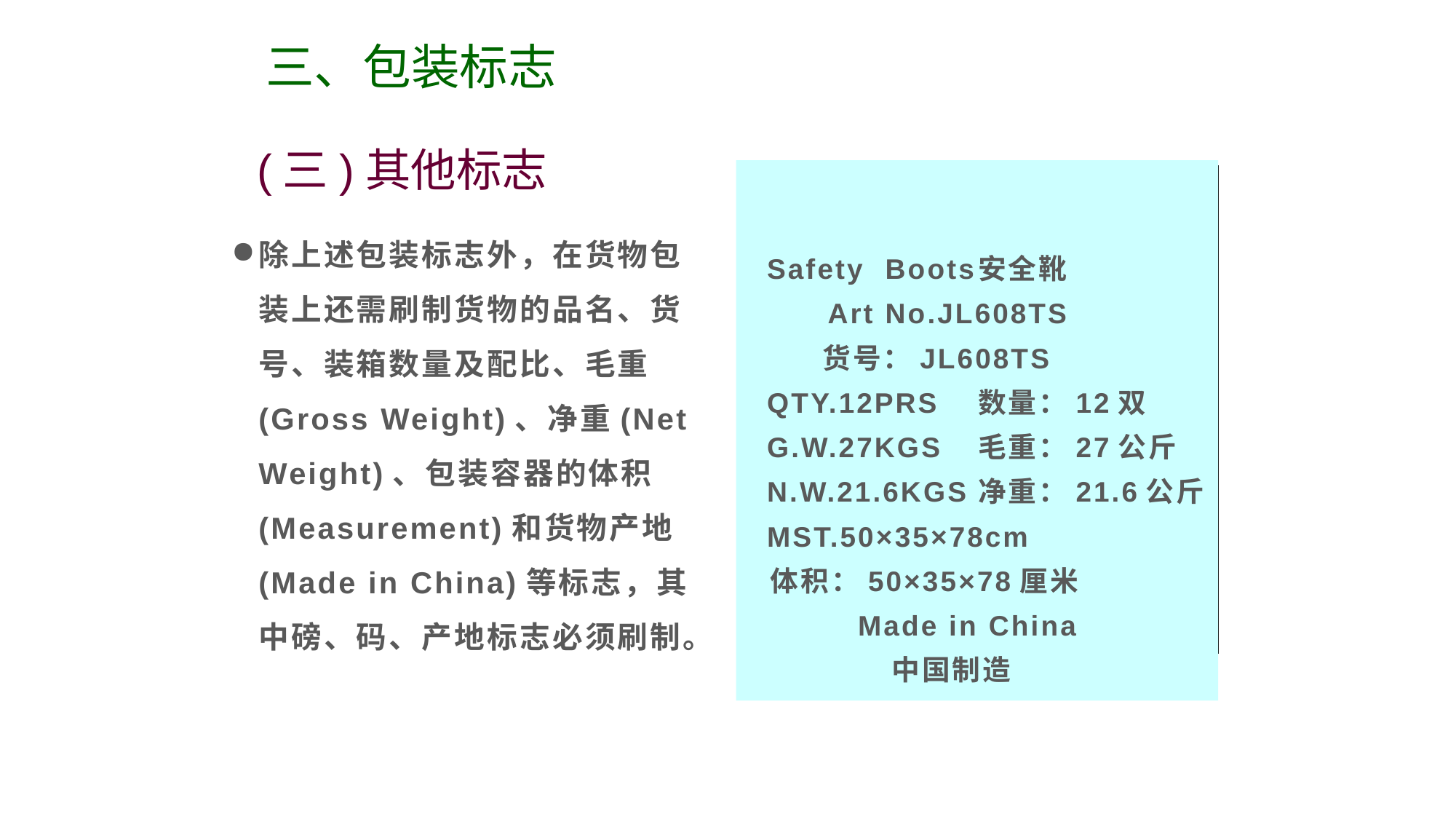

三、包装标志
(三)其他标志

  Safety  Boots	安全靴
        Art No.JL608TS
        货号：JL608TS
  QTY.12PRS	数量：12双
  G.W.27KGS	毛重：27公斤
  N.W.21.6KGS	净重：21.6公斤
  MST.50×35×78cm
  体积：50×35×78厘米
           Made in China
                中国制造

|  |
| --- |
除上述包装标志外，在货物包装上还需刷制货物的品名、货号、装箱数量及配比、毛重(Gross Weight)、净重(Net Weight)、包装容器的体积(Measurement)和货物产地(Made in China)等标志，其中磅、码、产地标志必须刷制。